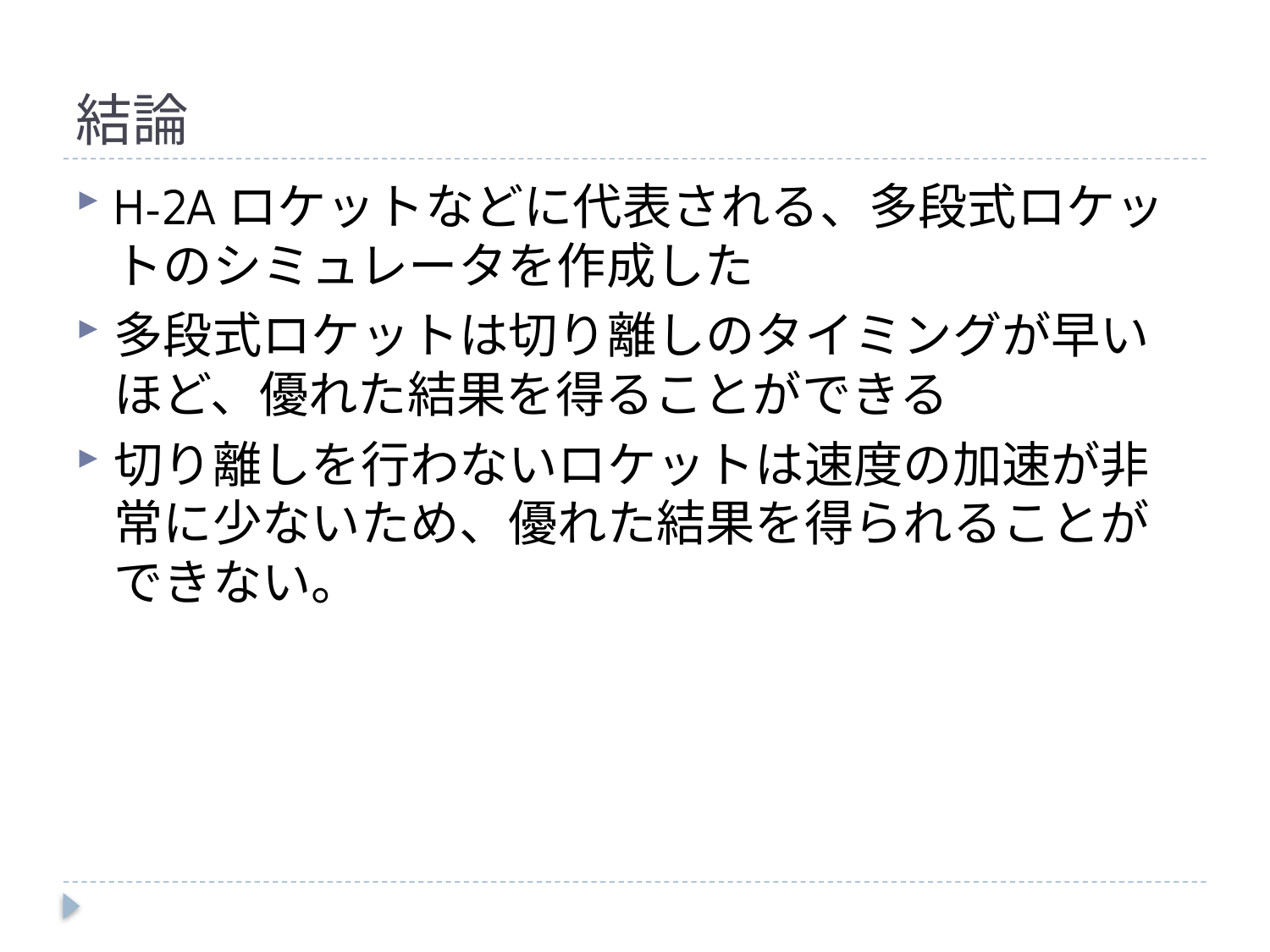

# 結論
H-2Aロケットなどに代表される、多段式ロケットのシミュレータを作成した
多段式ロケットは切り離しのタイミングが早いほど、優れた結果を得ることができる
切り離しを行わないロケットは速度の加速が非常に少ないため、優れた結果を得られることができない。